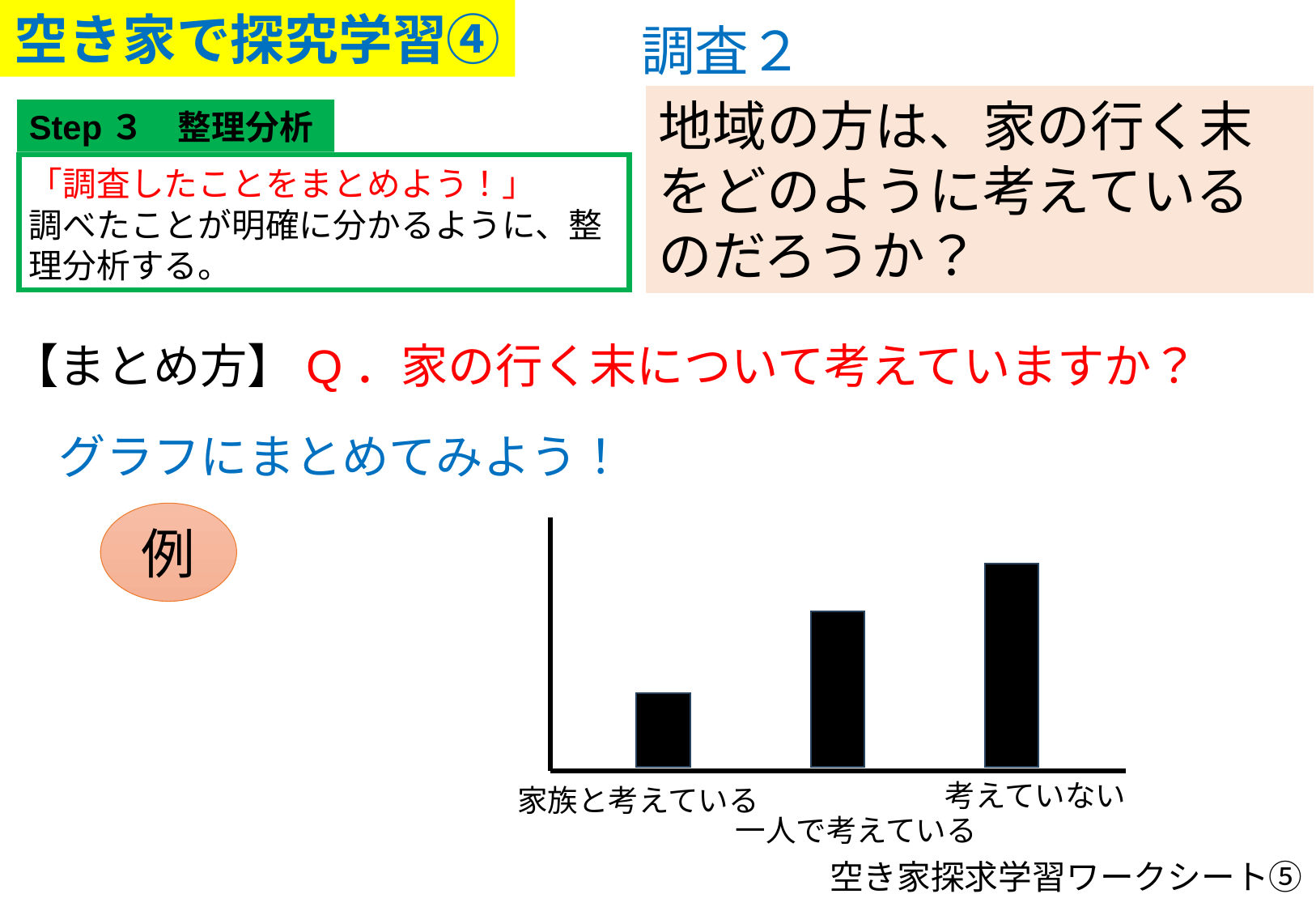

空き家で探究学習④
調査２
地域の方は、家の行く末をどのように考えているのだろうか？
Step３　整理分析

「調査したことをまとめよう！」
調べたことが明確に分かるように、整理分析する。
【まとめ方】Q．家の行く末について考えていますか？
　グラフにまとめてみよう！
例

考えていない
家族と考えている
一人で考えている
空き家探求学習ワークシート⑤